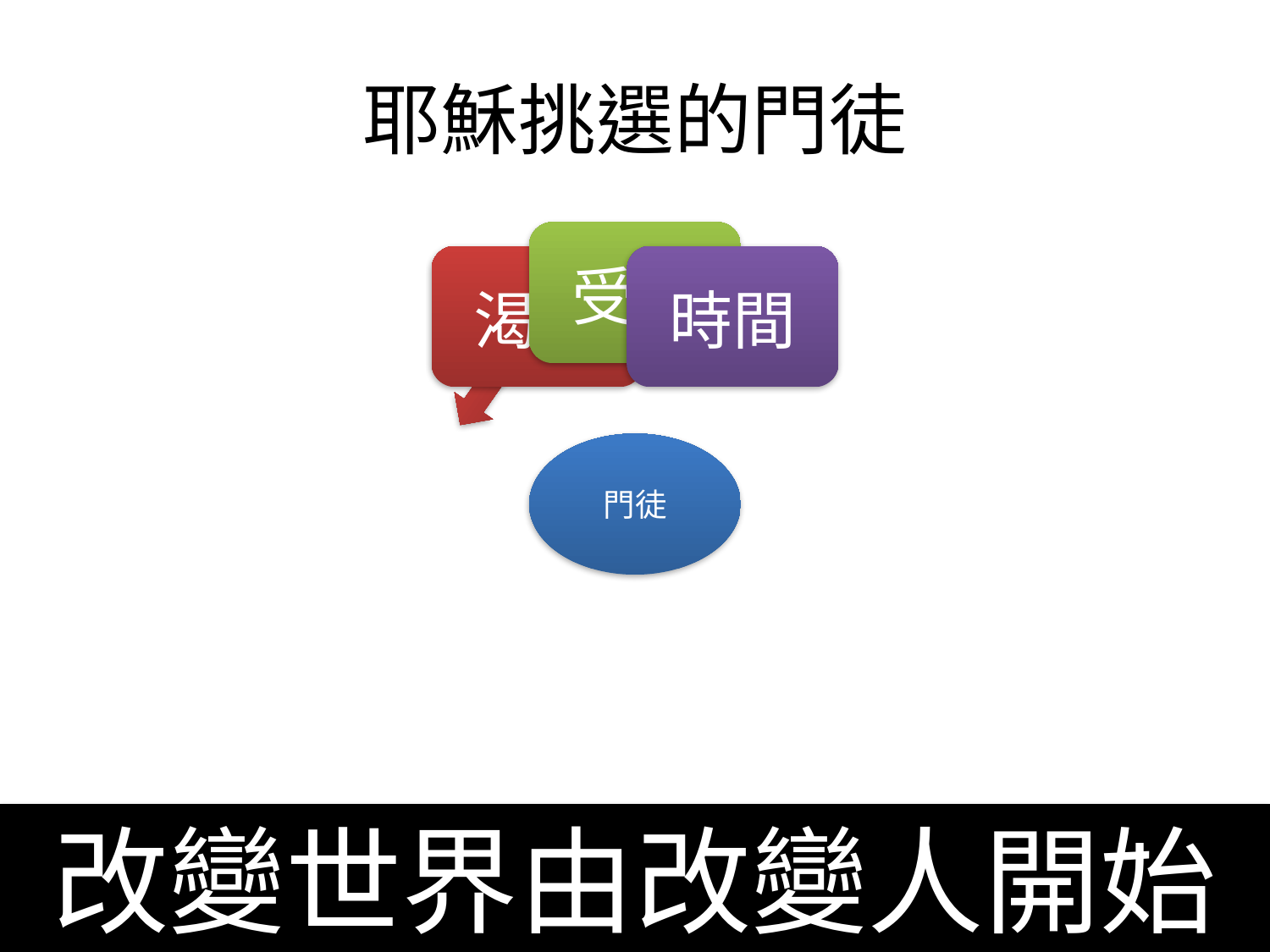

# 耶穌挑選的門徒
門徒
渴慕
受教
時間
改變世界由改變人開始